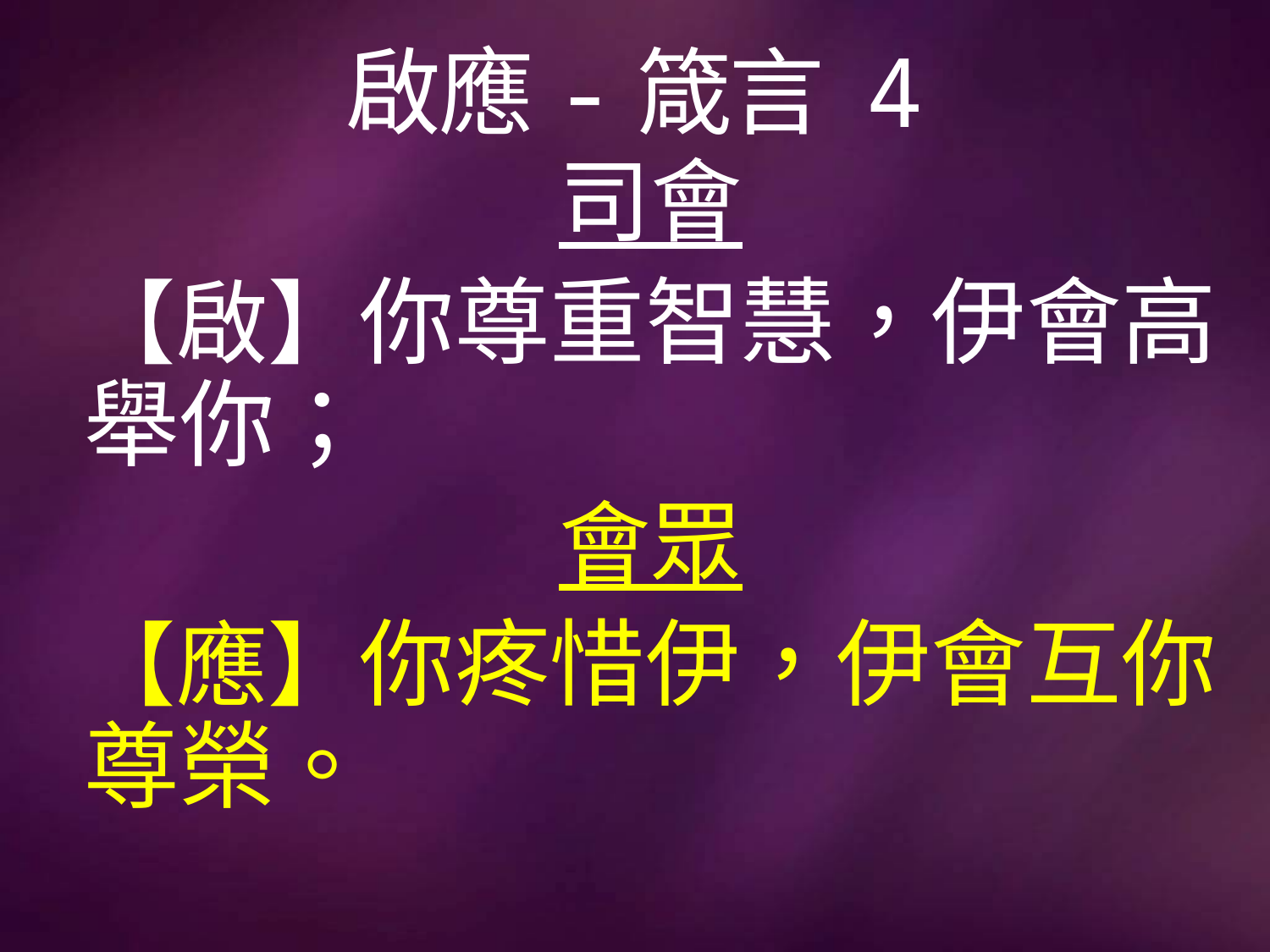

# 啟應-箴言 4
司會
【啟】你尊重智慧，伊會高舉你；
會眾
【應】你疼惜伊，伊會互你尊榮。